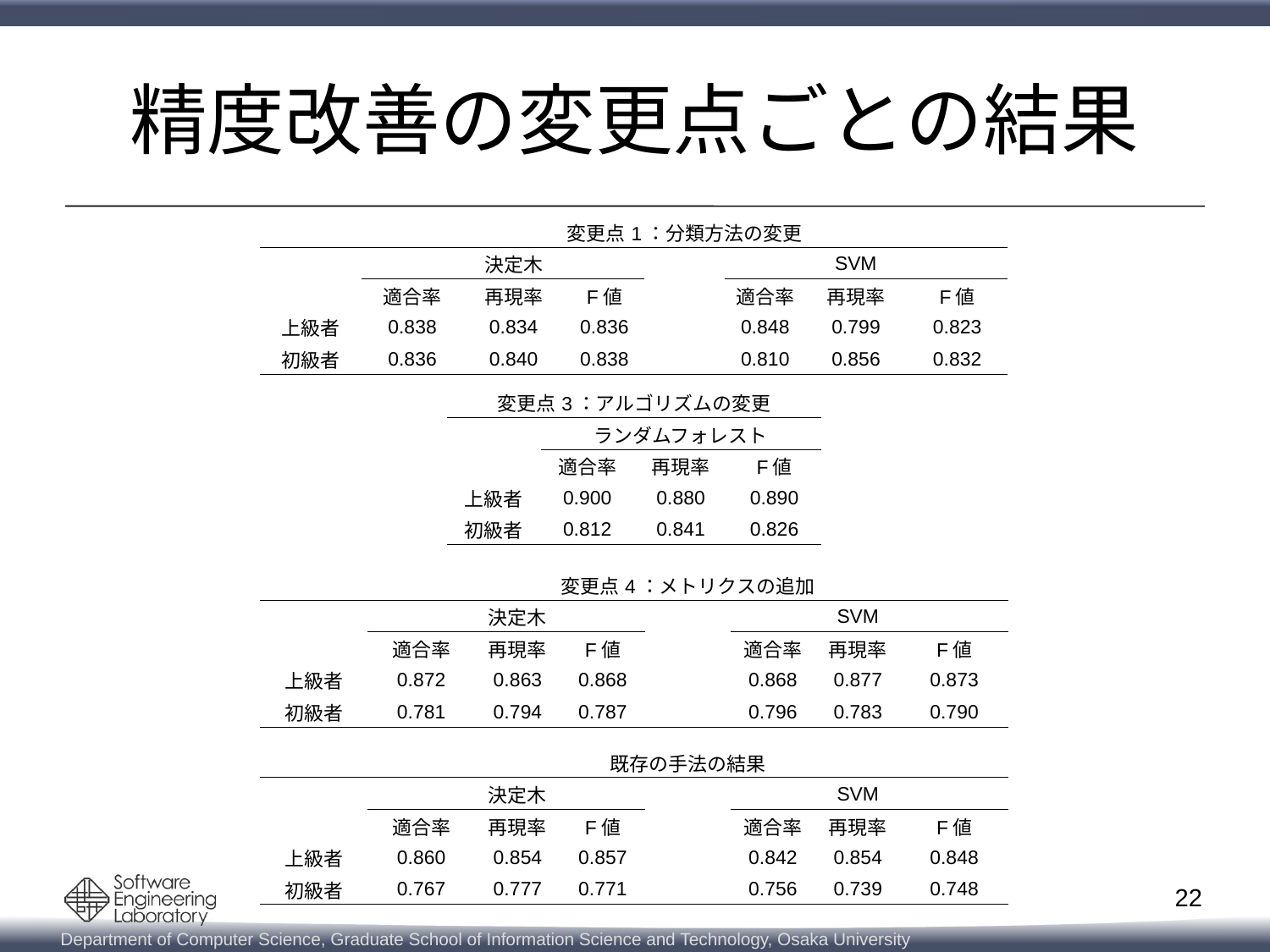

# 精度改善の変更点ごとの結果
|  |  |  | 変更点1：分類方法の変更 |  |  |  |  |
| --- | --- | --- | --- | --- | --- | --- | --- |
|  |  | 決定木 |  |  |  | SVM |  |
|  | 適合率 | 再現率 | F値 |  | 適合率 | 再現率 | F値 |
| 上級者 | 0.838 | 0.834 | 0.836 |  | 0.848 | 0.799 | 0.823 |
| 初級者 | 0.836 | 0.840 | 0.838 |  | 0.810 | 0.856 | 0.832 |
| 変更点3：アルゴリズムの変更 |  |  |  |
| --- | --- | --- | --- |
|  | ランダムフォレスト |  |  |
|  | 適合率 | 再現率 | F値 |
| 上級者 | 0.900 | 0.880 | 0.890 |
| 初級者 | 0.812 | 0.841 | 0.826 |
|  |  | 変更点4：メトリクスの追加 |  |  |  |  |  |
| --- | --- | --- | --- | --- | --- | --- | --- |
|  |  | 決定木 |  |  |  | SVM |  |
|  | 適合率 | 再現率 | F値 |  | 適合率 | 再現率 | F値 |
| 上級者 | 0.872 | 0.863 | 0.868 |  | 0.868 | 0.877 | 0.873 |
| 初級者 | 0.781 | 0.794 | 0.787 |  | 0.796 | 0.783 | 0.790 |
|  |  | 既存の手法の結果 |  |  |  |  |  |
| --- | --- | --- | --- | --- | --- | --- | --- |
|  |  | 決定木 |  |  |  | SVM |  |
|  | 適合率 | 再現率 | F値 |  | 適合率 | 再現率 | F値 |
| 上級者 | 0.860 | 0.854 | 0.857 |  | 0.842 | 0.854 | 0.848 |
| 初級者 | 0.767 | 0.777 | 0.771 |  | 0.756 | 0.739 | 0.748 |
22